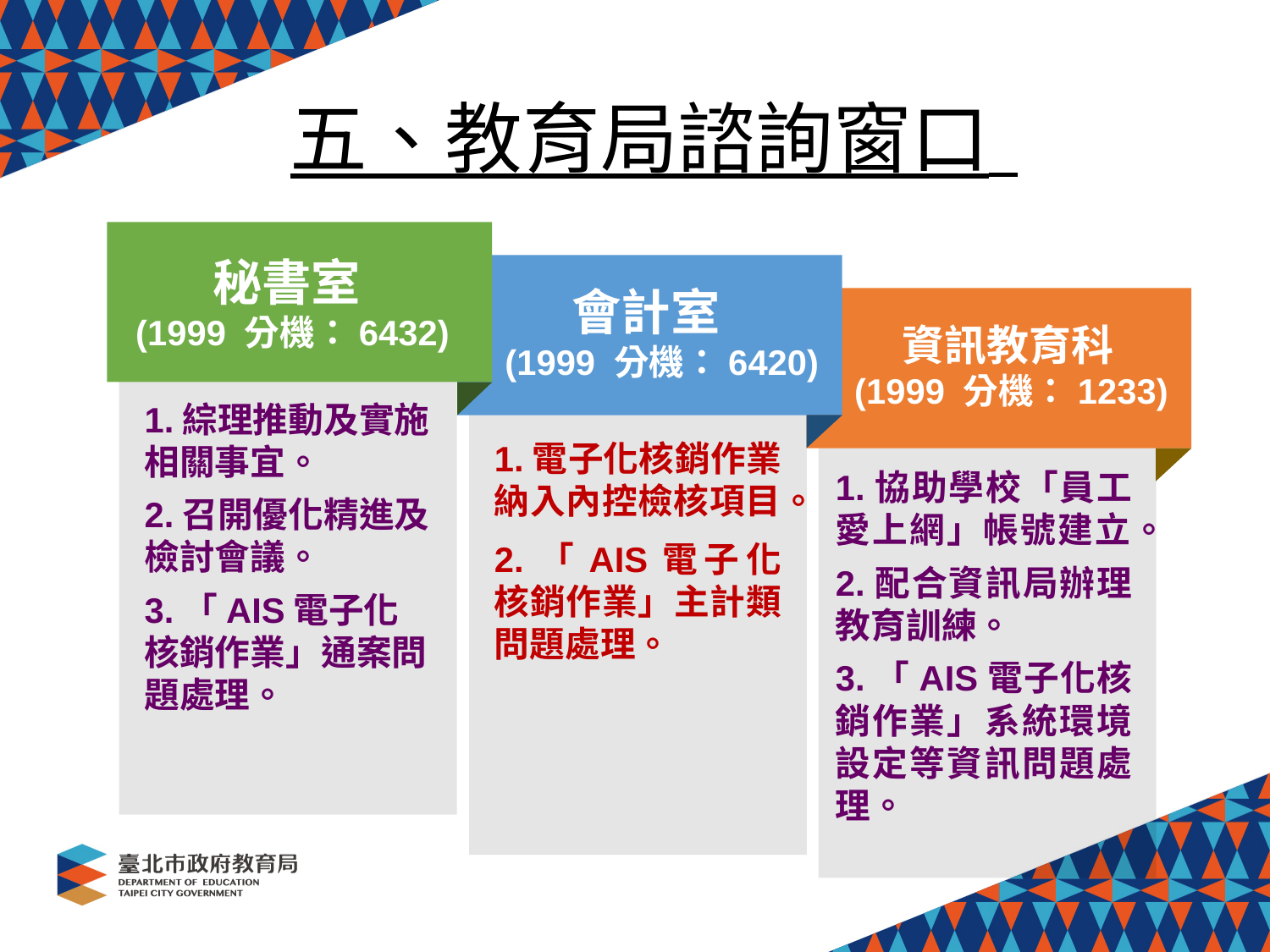

五、教育局諮詢窗口
       秘書室
(1999 分機：6432)
       會計室
 (1999 分機：6420)
     資訊教育科
 (1999 分機：1233)
1.綜理推動及實施相關事宜。
2.召開優化精進及檢討會議。
3.「AIS電子化核銷作業」通案問題處理。

1.電子化核銷作業納入內控檢核項目。

2.「AIS電子化核銷作業」主計類問題處理。

1.協助學校「員工愛上網」帳號建立。
2.配合資訊局辦理教育訓練。
3.「AIS電子化核銷作業」系統環境設定等資訊問題處理。